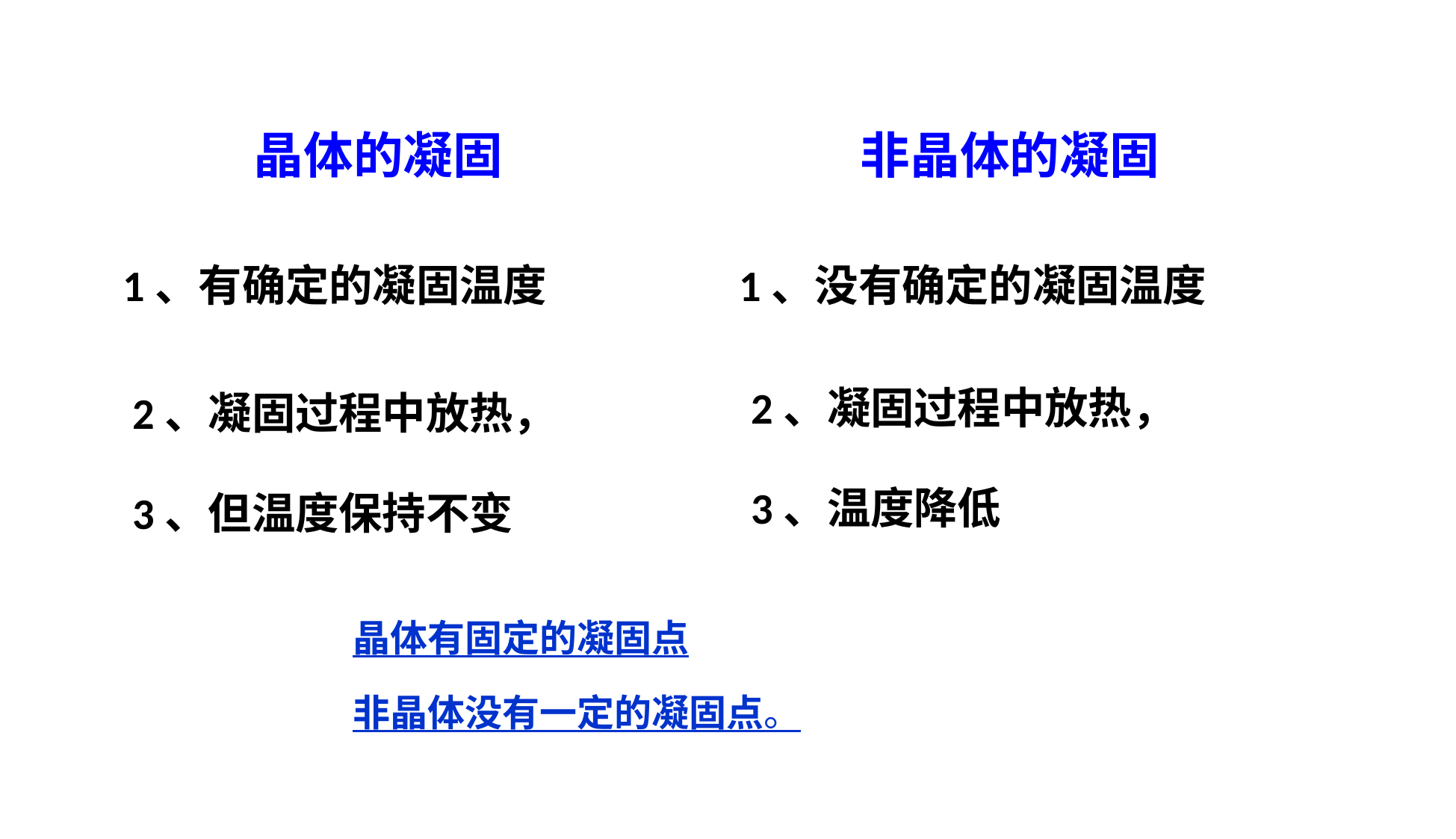

晶体的凝固
非晶体的凝固
1、有确定的凝固温度
1、没有确定的凝固温度
2、凝固过程中放热，
3、温度降低
2、凝固过程中放热，
3、但温度保持不变
晶体有固定的凝固点
非晶体没有一定的凝固点。